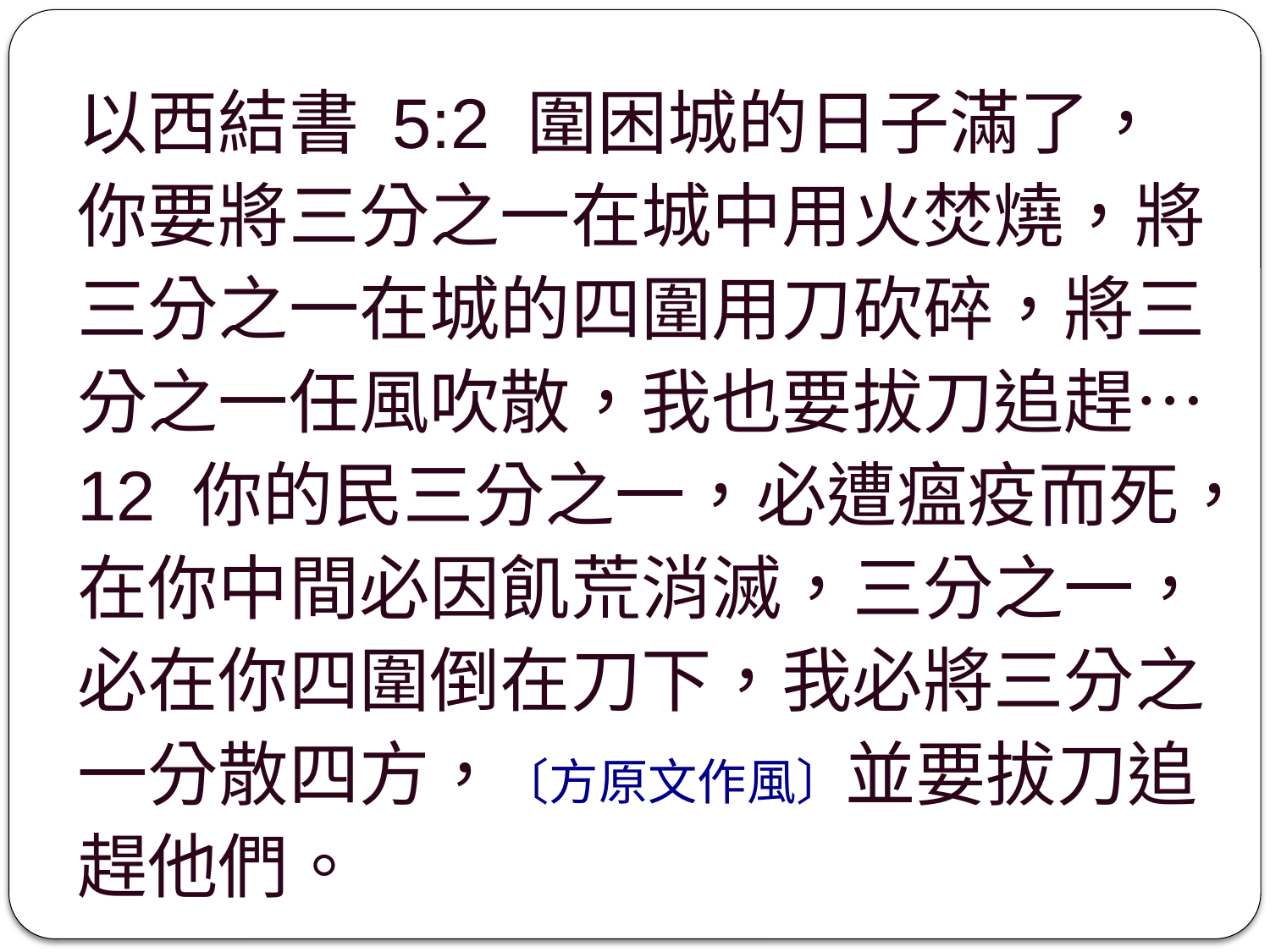

以西結書 5:2 圍困城的日子滿了，你要將三分之一在城中用火焚燒，將三分之一在城的四圍用刀砍碎，將三分之一任風吹散，我也要拔刀追趕…12 你的民三分之一，必遭瘟疫而死，在你中間必因飢荒消滅，三分之一，必在你四圍倒在刀下，我必將三分之一分散四方，〔方原文作風〕並要拔刀追趕他們。